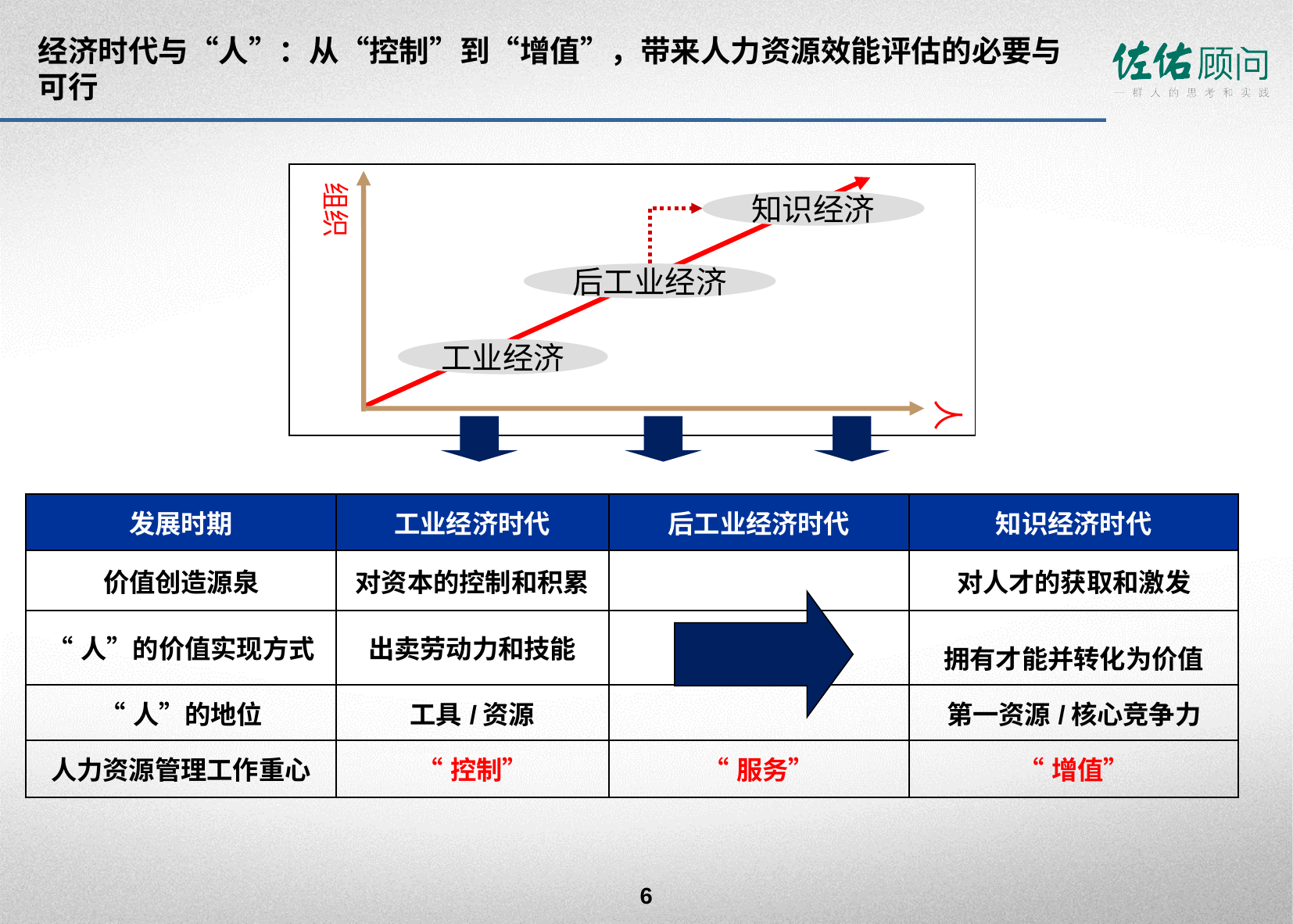

# 经济时代与“人”：从“控制”到“增值”，带来人力资源效能评估的必要与可行

组织

知识经济
后工业经济
工业经济
人

| 发展时期 | 工业经济时代 | 后工业经济时代 | 知识经济时代 |
| --- | --- | --- | --- |
| 价值创造源泉 | 对资本的控制和积累 |  | 对人才的获取和激发 |
| “人”的价值实现方式 | 出卖劳动力和技能 |  | 拥有才能并转化为价值 |
| “人”的地位 | 工具/资源 |  | 第一资源/核心竞争力 |
| 人力资源管理工作重心 | “控制” | “服务” | “增值” |

6